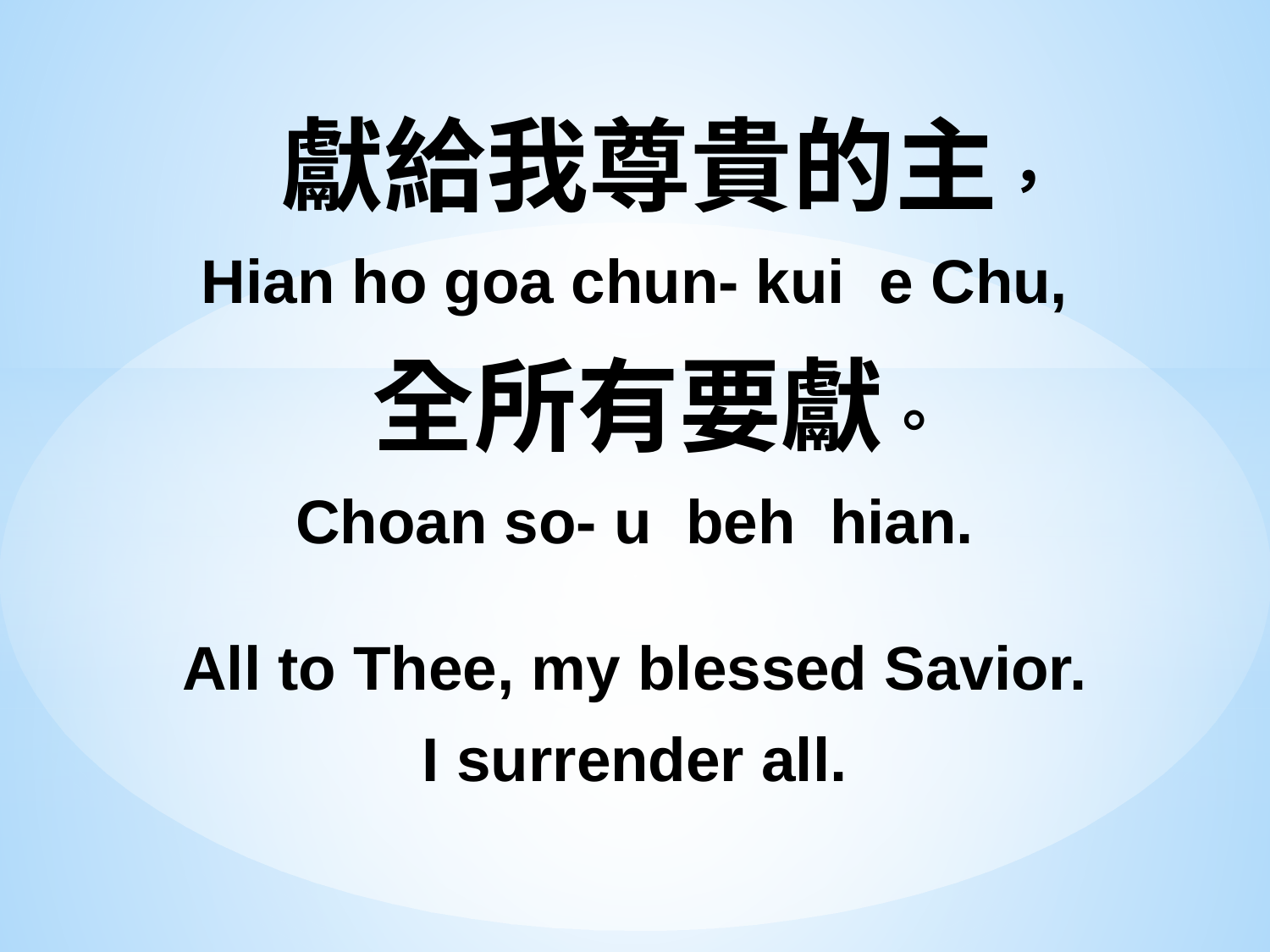

獻給我尊貴的主，
Hian ho goa chun- kui  e Chu,
 全所有要獻。
Choan so- u  beh  hian.

All to Thee, my blessed Savior.
I surrender all.